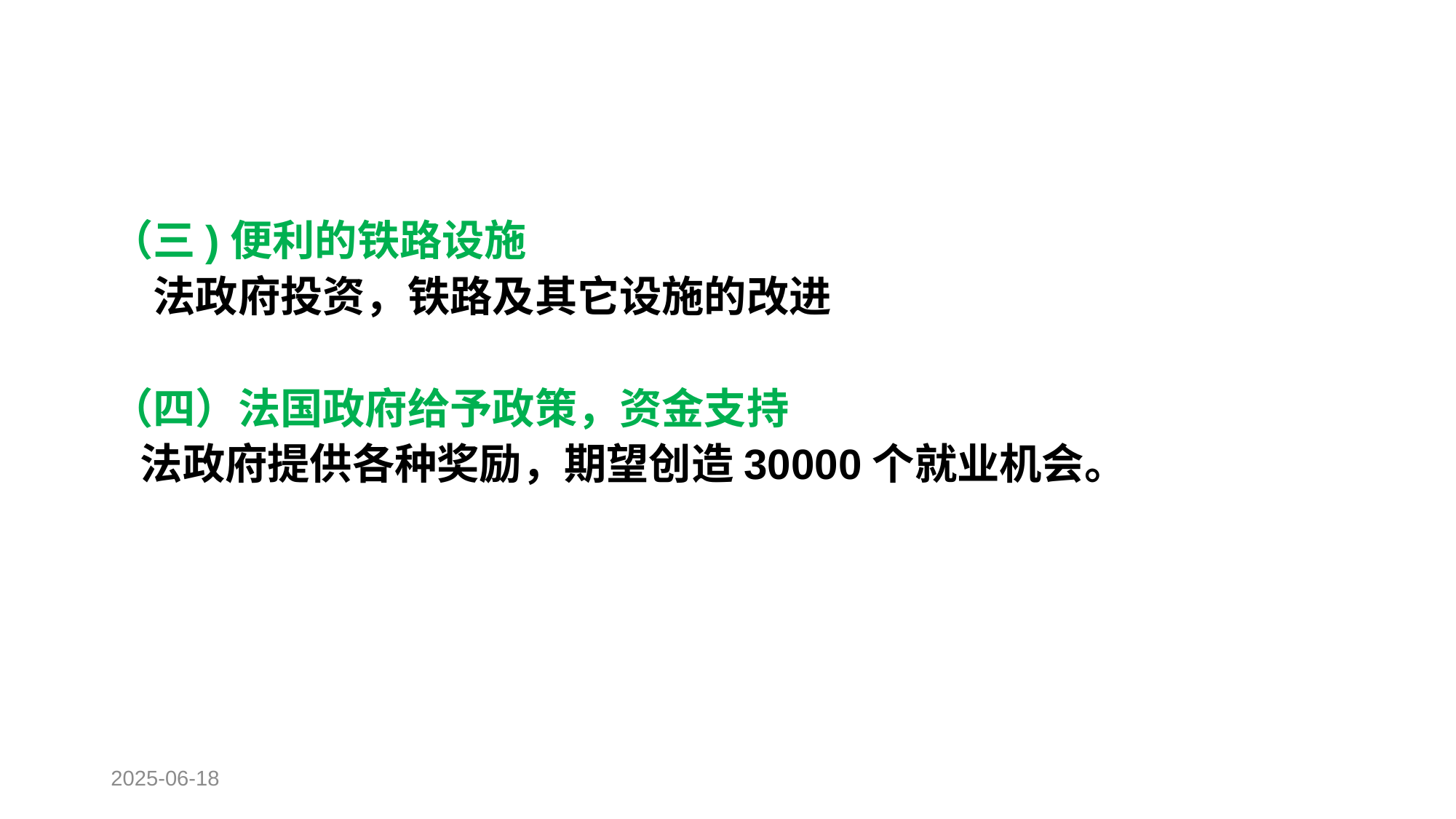

（三)便利的铁路设施
　法政府投资，铁路及其它设施的改进

（四）法国政府给予政策，资金支持
  法政府提供各种奖励，期望创造30000个就业机会。

2025-06-18